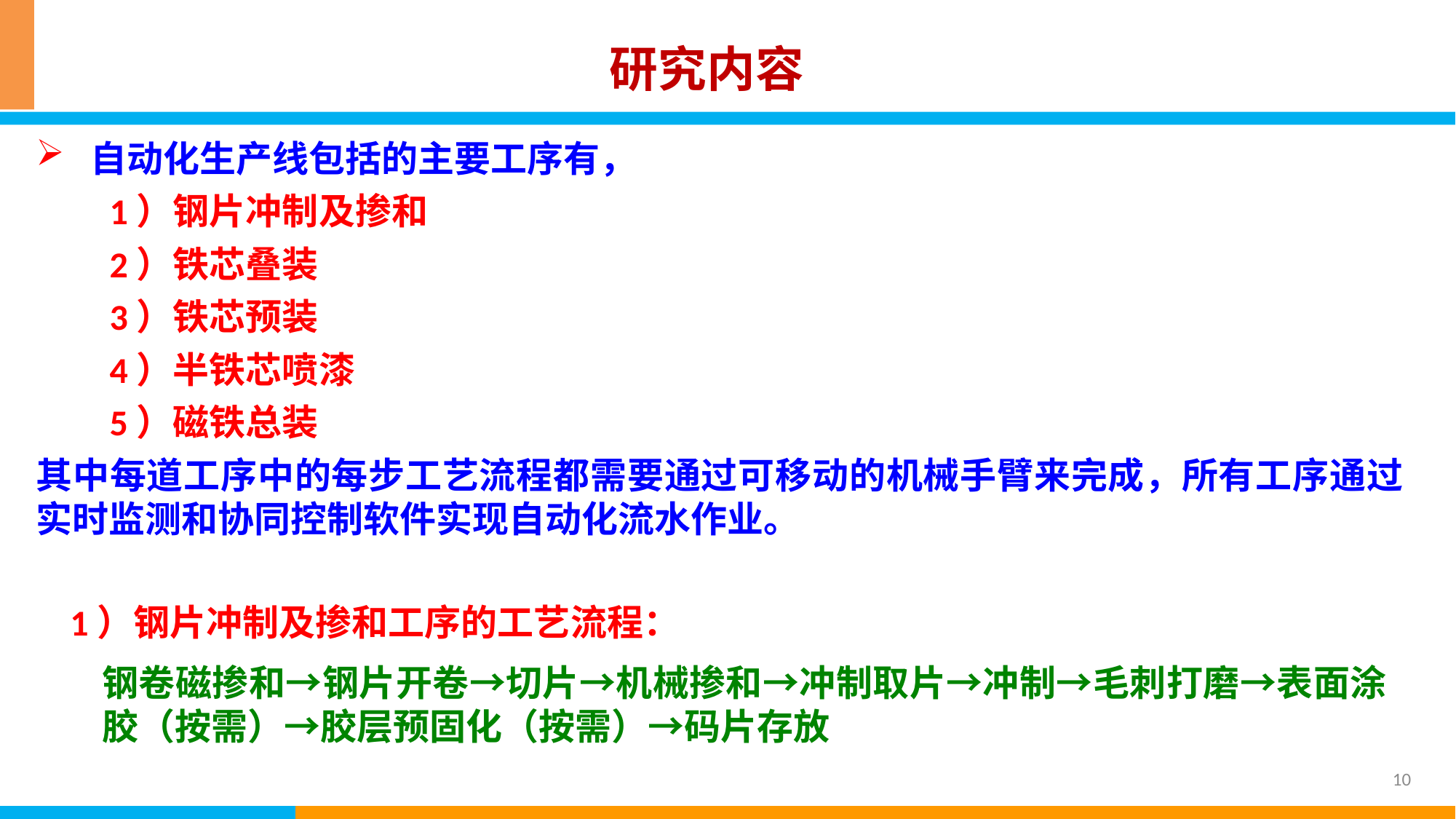

研究内容
自动化生产线包括的主要工序有，
         1）钢片冲制及掺和
         2）铁芯叠装
         3）铁芯预装
         4）半铁芯喷漆
         5）磁铁总装
其中每道工序中的每步工艺流程都需要通过可移动的机械手臂来完成，所有工序通过实时监测和协同控制软件实现自动化流水作业。
1）钢片冲制及掺和工序的工艺流程：
钢卷磁掺和→钢片开卷→切片→机械掺和→冲制取片→冲制→毛刺打磨→表面涂胶（按需）→胶层预固化（按需）→码片存放
10